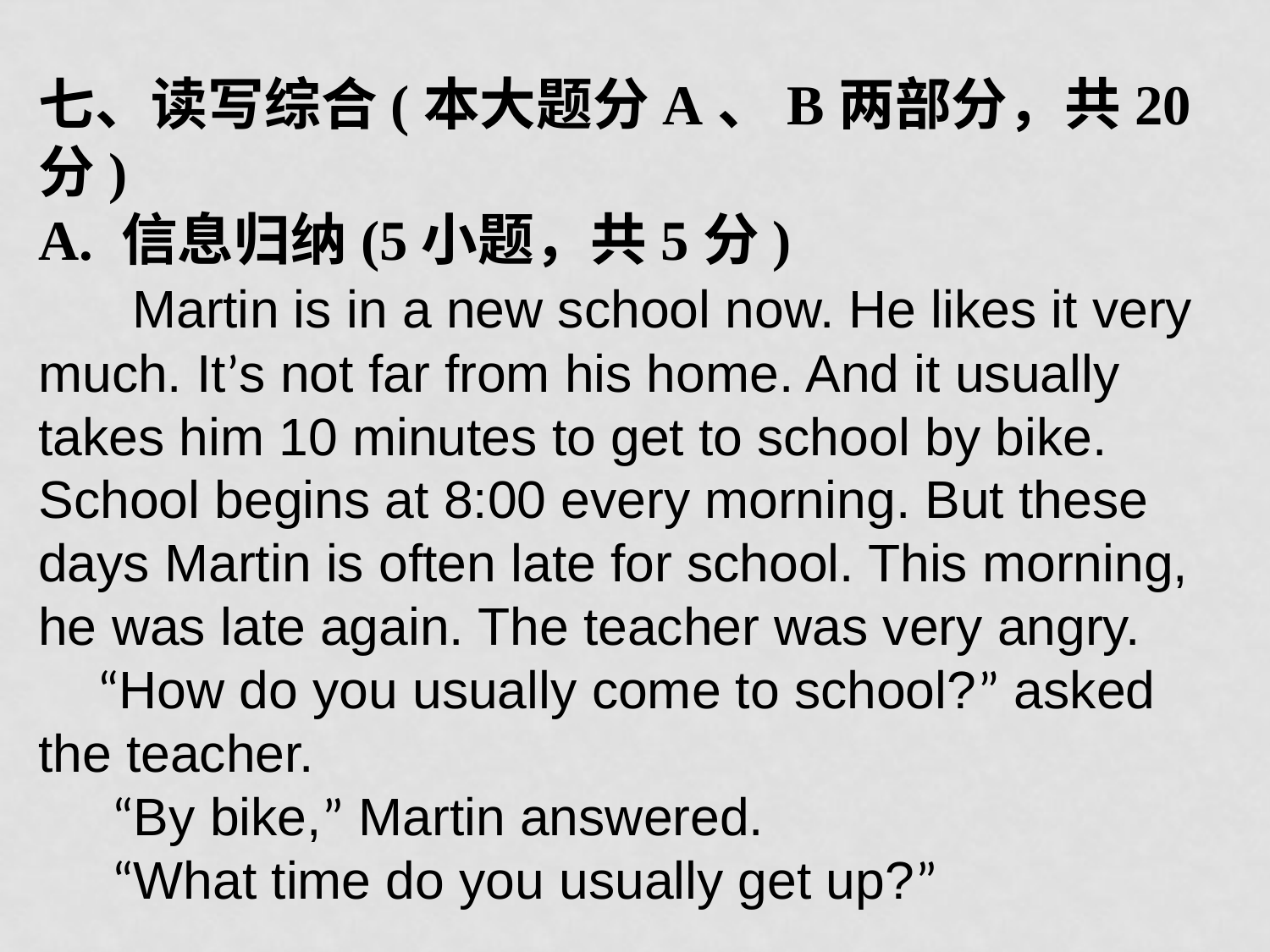

七、读写综合(本大题分A、B两部分，共20分)
A. 信息归纳(5小题，共5分)
      Martin is in a new school now. He likes it very much. It’s not far from his home. And it usually takes him 10 minutes to get to school by bike. School begins at 8:00 every morning. But these days Martin is often late for school. This morning, he was late again. The teacher was very angry.
    “How do you usually come to school?” asked the teacher.
     “By bike,” Martin answered.
     “What time do you usually get up?”